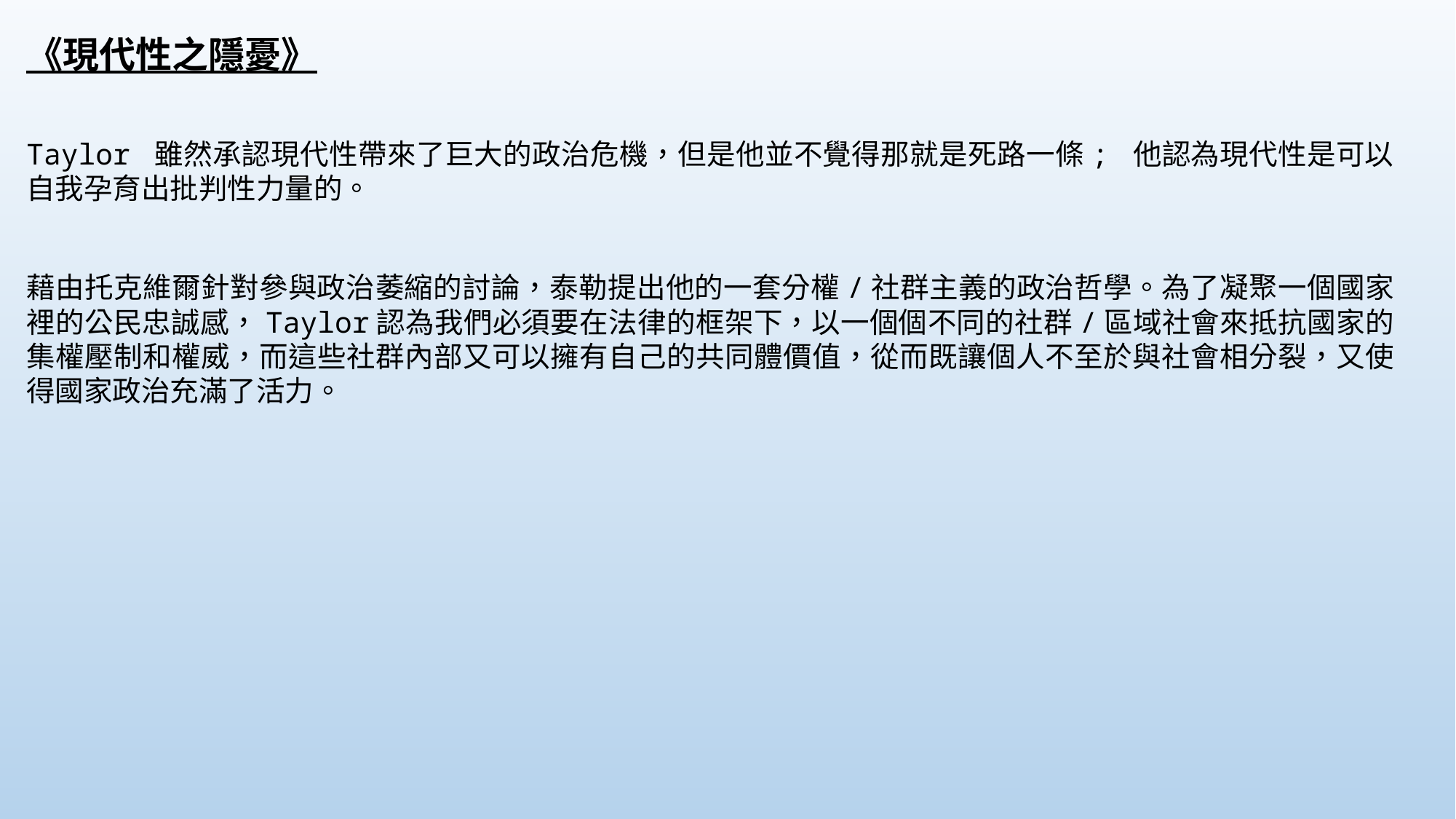

《現代性之隱憂》

Taylor 雖然承認現代性帶來了巨大的政治危機，但是他並不覺得那就是死路一條; 他認為現代性是可以自我孕育出批判性力量的。

藉由托克維爾針對參與政治萎縮的討論，泰勒提出他的一套分權/社群主義的政治哲學。為了凝聚一個國家裡的公民忠誠感，Taylor認為我們必須要在法律的框架下，以一個個不同的社群/區域社會來抵抗國家的集權壓制和權威，而這些社群內部又可以擁有自己的共同體價值，從而既讓個人不至於與社會相分裂，又使得國家政治充滿了活力。